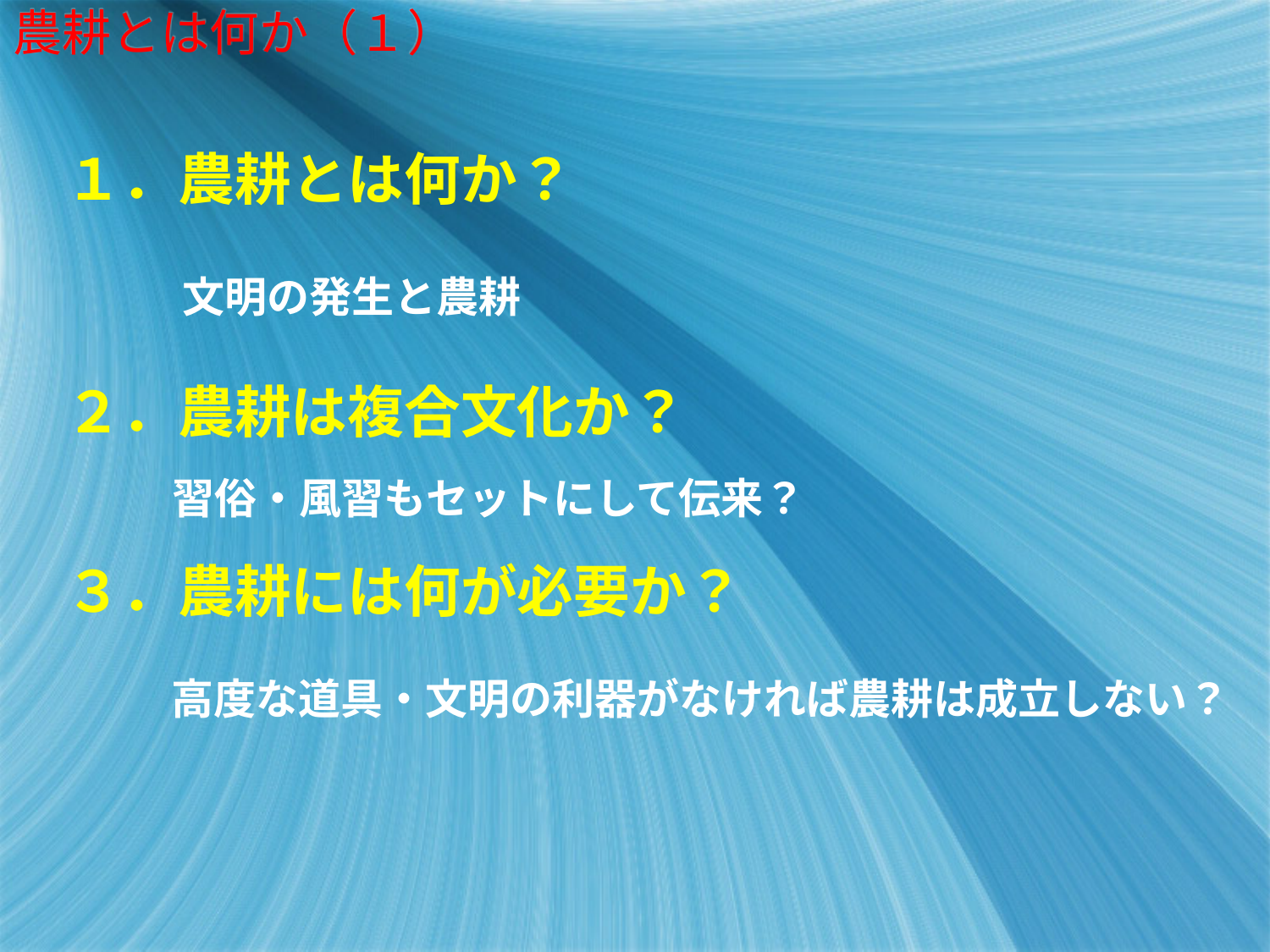

# 農耕とは何か（１）
１．農耕とは何か？
文明の発生と農耕
２．農耕は複合文化か？
習俗・風習もセットにして伝来？
３．農耕には何が必要か？
高度な道具・文明の利器がなければ農耕は成立しない？